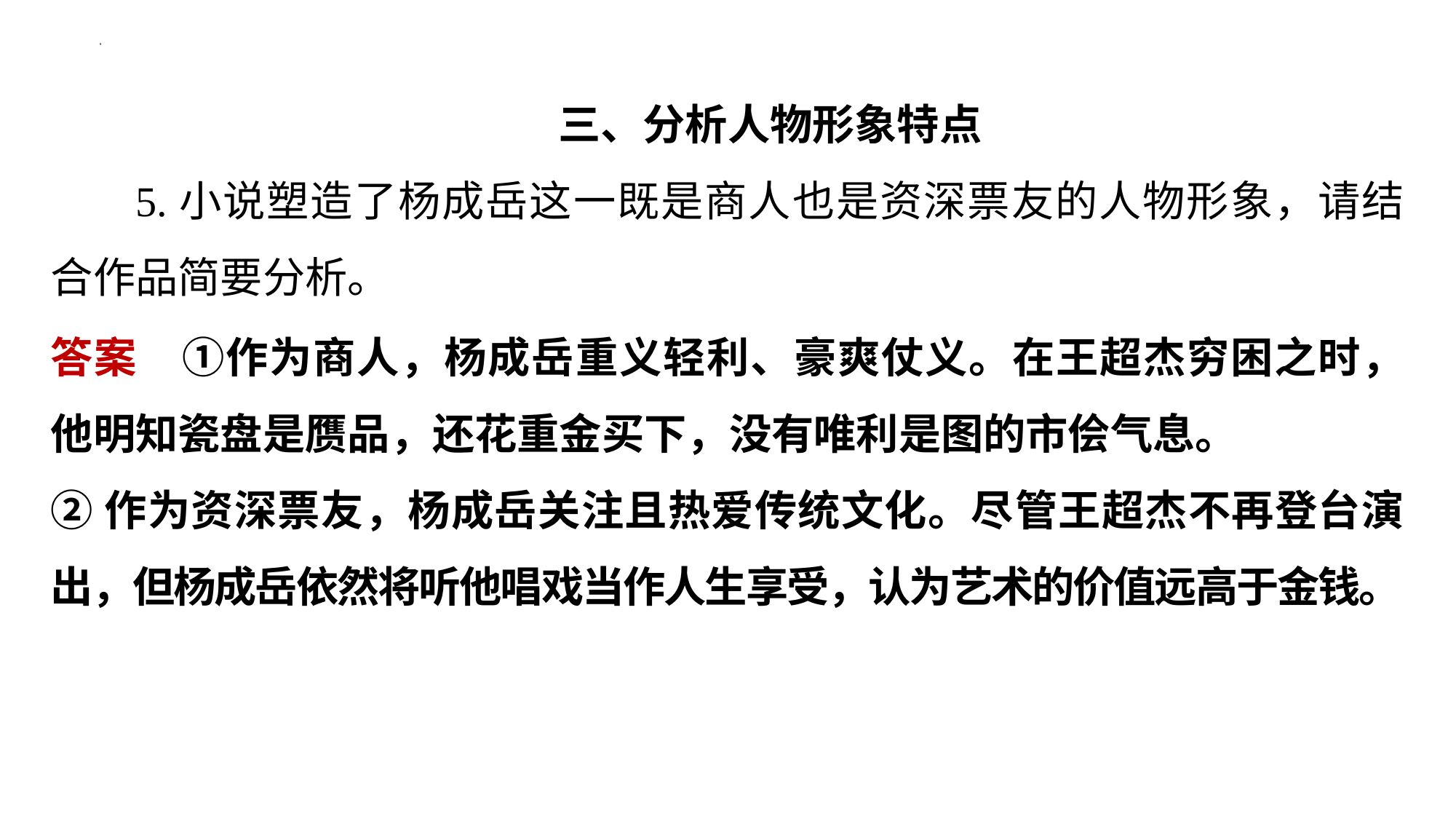

三、分析人物形象特点
5.小说塑造了杨成岳这一既是商人也是资深票友的人物形象，请结合作品简要分析。
答案　①作为商人，杨成岳重义轻利、豪爽仗义。在王超杰穷困之时，他明知瓷盘是赝品，还花重金买下，没有唯利是图的市侩气息。
②作为资深票友，杨成岳关注且热爱传统文化。尽管王超杰不再登台演出，但杨成岳依然将听他唱戏当作人生享受，认为艺术的价值远高于金钱。